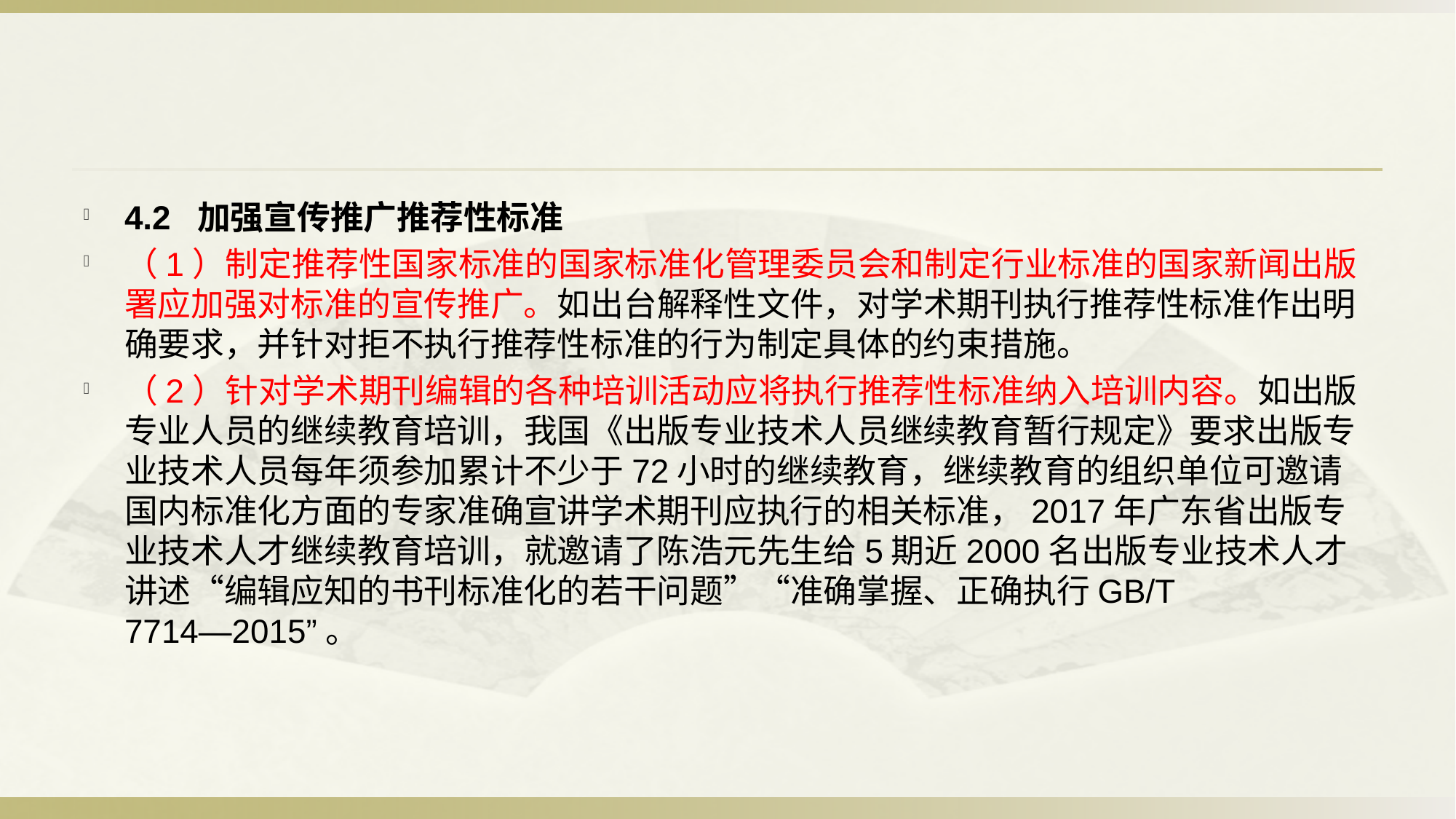

#
4.2  加强宣传推广推荐性标准
（1）制定推荐性国家标准的国家标准化管理委员会和制定行业标准的国家新闻出版署应加强对标准的宣传推广。如出台解释性文件，对学术期刊执行推荐性标准作出明确要求，并针对拒不执行推荐性标准的行为制定具体的约束措施。
（2）针对学术期刊编辑的各种培训活动应将执行推荐性标准纳入培训内容。如出版专业人员的继续教育培训，我国《出版专业技术人员继续教育暂行规定》要求出版专业技术人员每年须参加累计不少于72小时的继续教育，继续教育的组织单位可邀请国内标准化方面的专家准确宣讲学术期刊应执行的相关标准，2017年广东省出版专业技术人才继续教育培训，就邀请了陈浩元先生给5期近2000名出版专业技术人才讲述“编辑应知的书刊标准化的若干问题”“准确掌握、正确执行GB/T 7714―2015”。